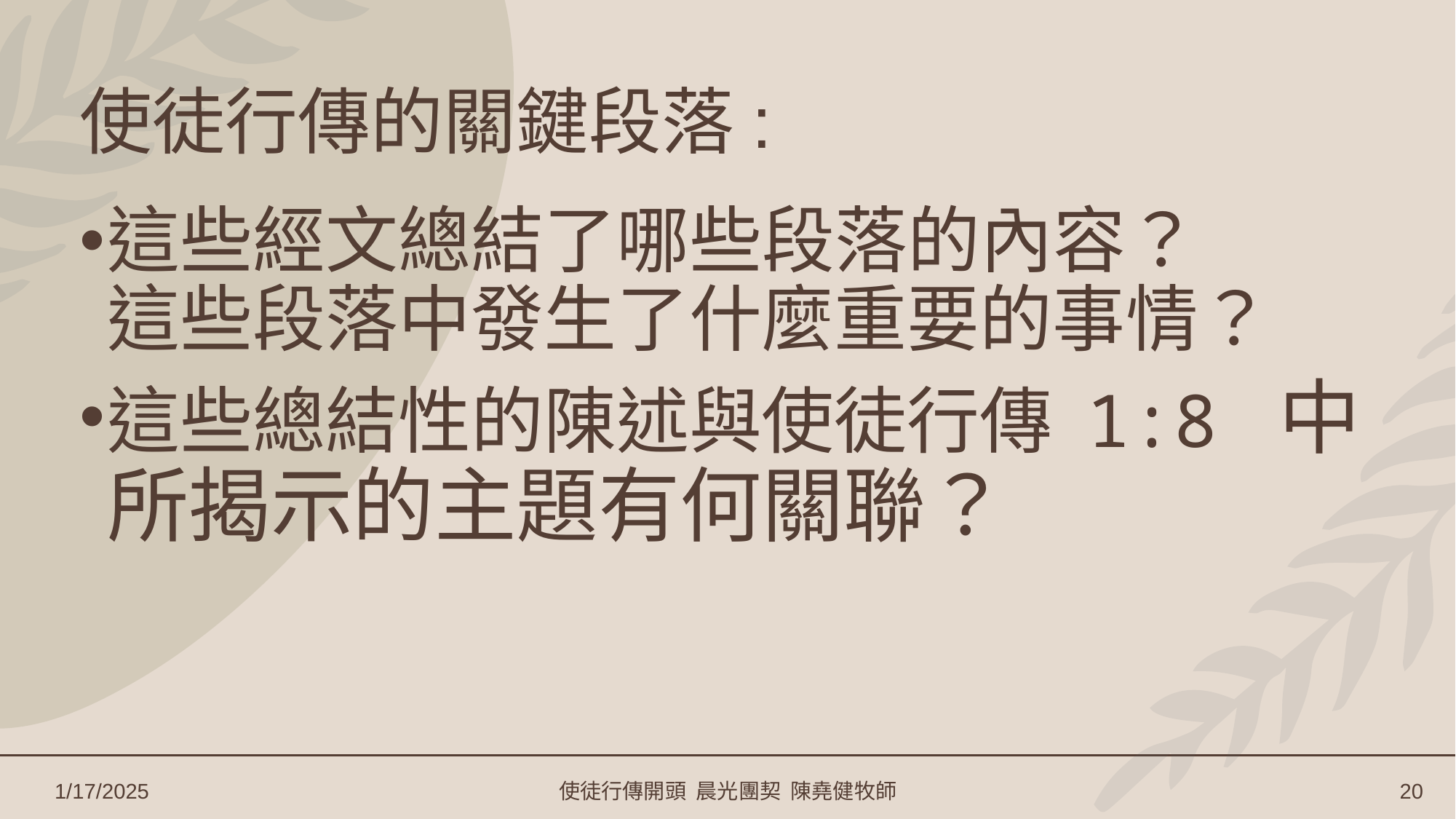

# 使徒行傳的關鍵段落:
這些經文總結了哪些段落的內容？
這些段落中發生了什麼重要的事情？
這些總結性的陳述與使徒行傳 1:8 中
所揭示的主題有何關聯？
1/17/2025
使徒行傳開頭  晨光團契  陳堯健牧師
20